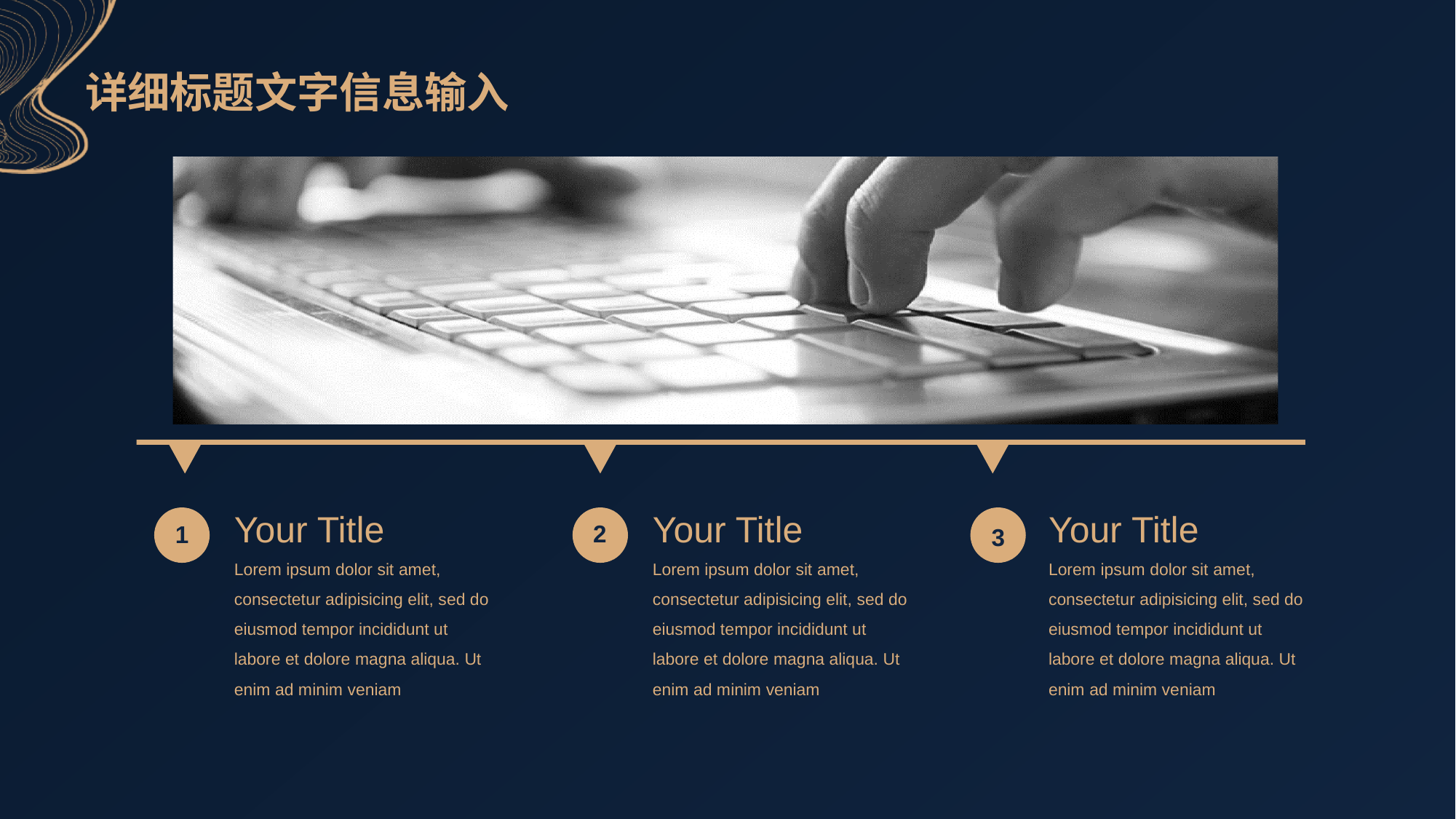

详细标题文字信息输入

1

2

3
Your Title
Lorem ipsum dolor sit amet, consectetur adipisicing elit, sed do eiusmod tempor incididunt ut labore et dolore magna aliqua. Ut enim ad minim veniam
Your Title
Lorem ipsum dolor sit amet, consectetur adipisicing elit, sed do eiusmod tempor incididunt ut labore et dolore magna aliqua. Ut enim ad minim veniam
Your Title
Lorem ipsum dolor sit amet, consectetur adipisicing elit, sed do eiusmod tempor incididunt ut labore et dolore magna aliqua. Ut enim ad minim veniam